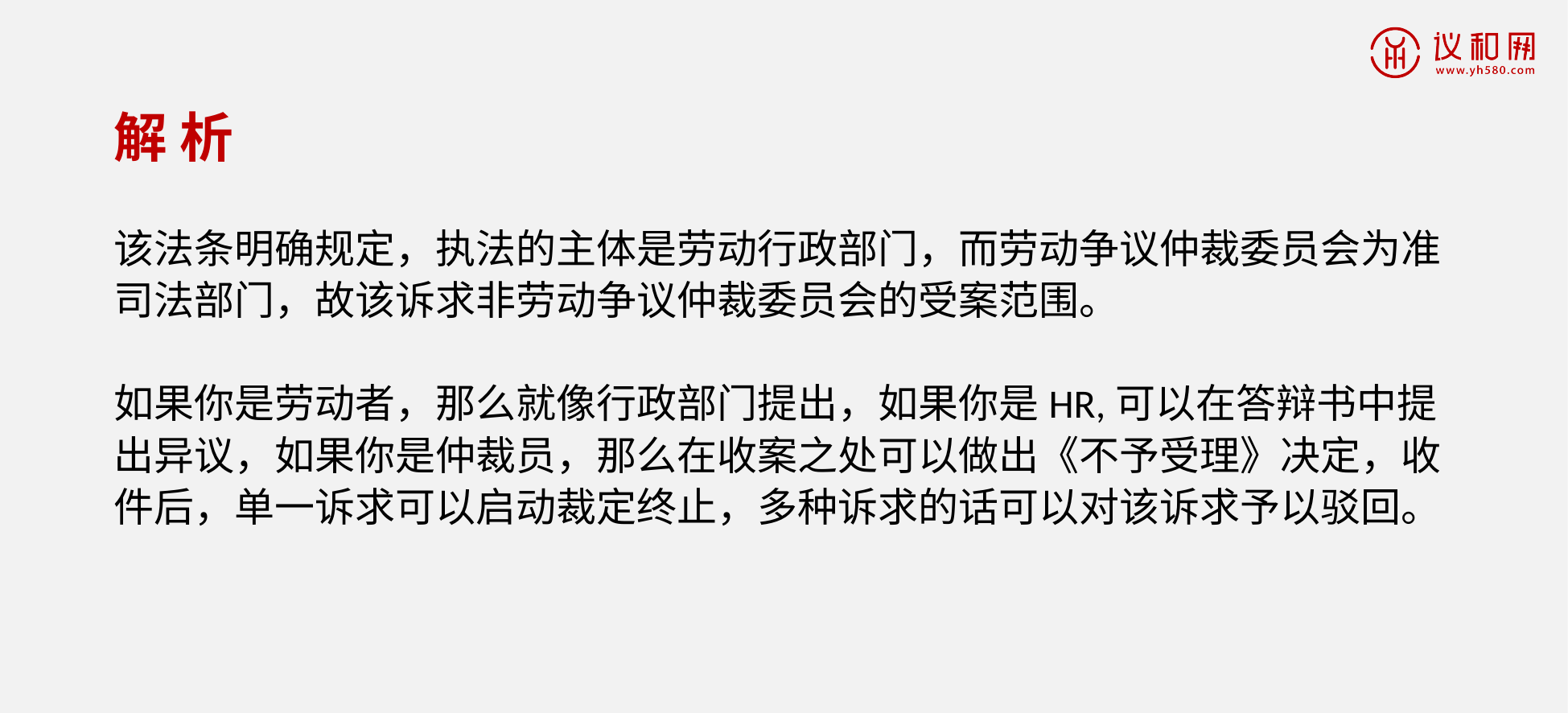

解 析

该法条明确规定，执法的主体是劳动行政部门，而劳动争议仲裁委员会为准司法部门，故该诉求非劳动争议仲裁委员会的受案范围。

如果你是劳动者，那么就像行政部门提出，如果你是HR,可以在答辩书中提出异议，如果你是仲裁员，那么在收案之处可以做出《不予受理》决定，收件后，单一诉求可以启动裁定终止，多种诉求的话可以对该诉求予以驳回。